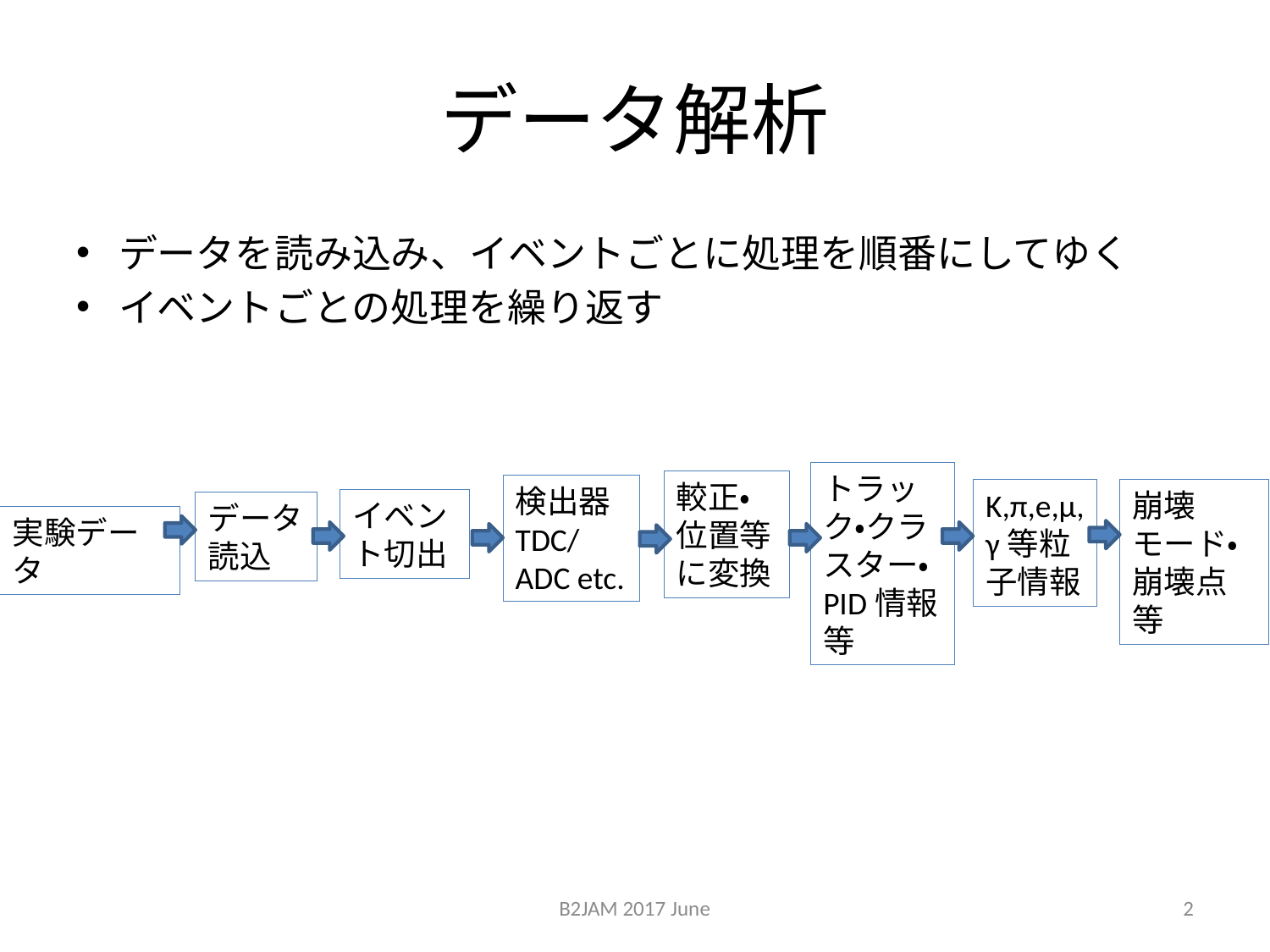

# データ解析
データを読み込み、イベントごとに処理を順番にしてゆく
イベントごとの処理を繰り返す
トラック・クラスター・PID情報等
較正・位置等に変換
検出器TDC/ADC etc.
K,π,e,μ,γ等粒子情報
崩壊モード・崩壊点等
イベント切出
データ読込
実験データ

B2JAM 2017 June
2